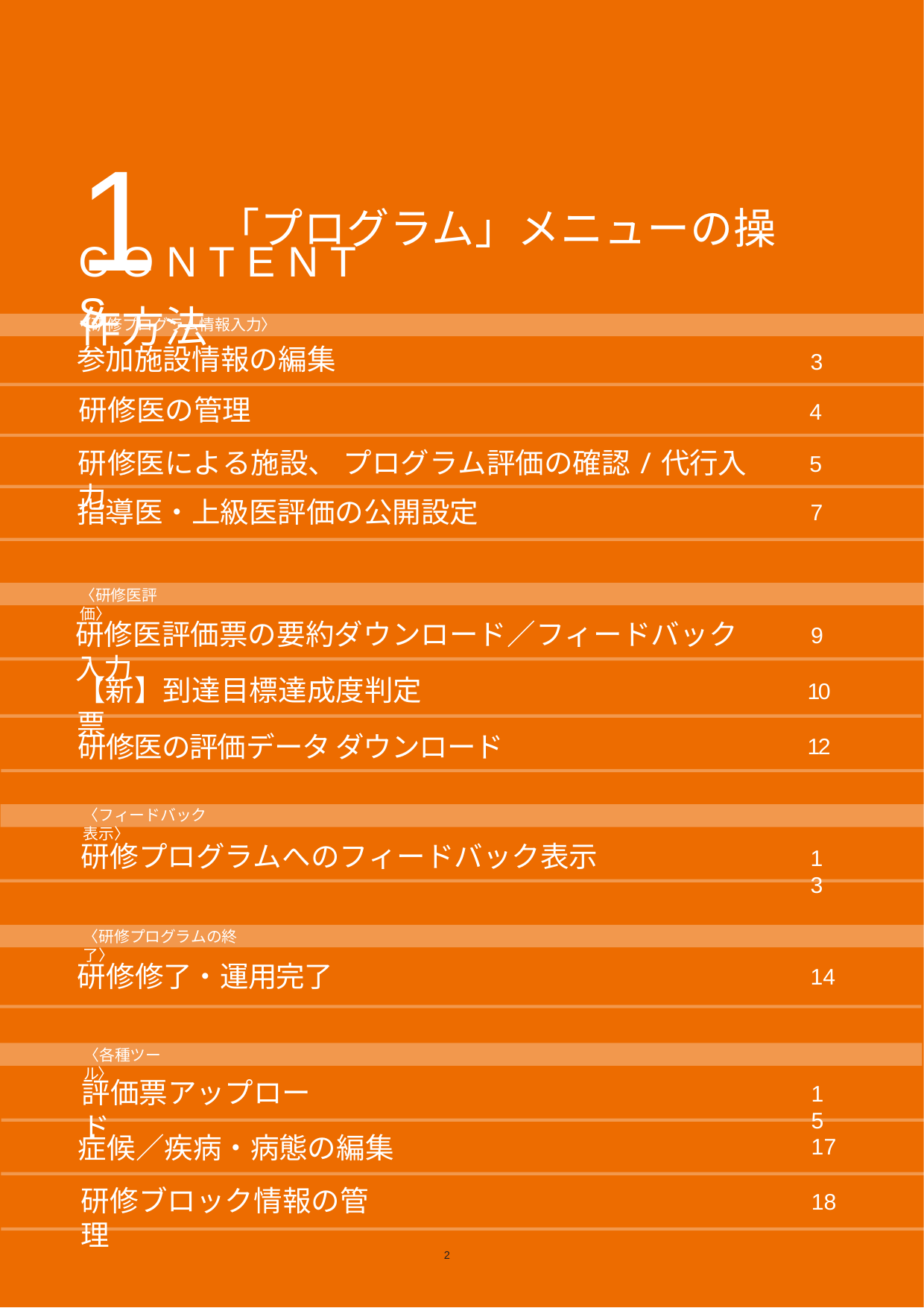

# 1「プログラム」メニューの操作方法
C O N T E N T S
〈研修プログラム情報入力〉

参加施設情報の編集
3

研修医の管理
4

研修医による施設、 プログラム評価の確認/代行入力
5

指導医・上級医評価の公開設定
7

〈研修医評価〉
研修医評価票の要約ダウンロード／フィードバック入力
9

【新】到達目標達成度判定票
10

研修医の評価データ ダウンロード
12

〈フィードバック表示〉

研修プログラムへのフィードバック表示
13

〈研修プログラムの終了〉
研修修了・運用完了
14

〈各種ツール〉
評価票アップロード
15

症候／疾病・病態の編集
17

研修ブロック情報の管理
18

2